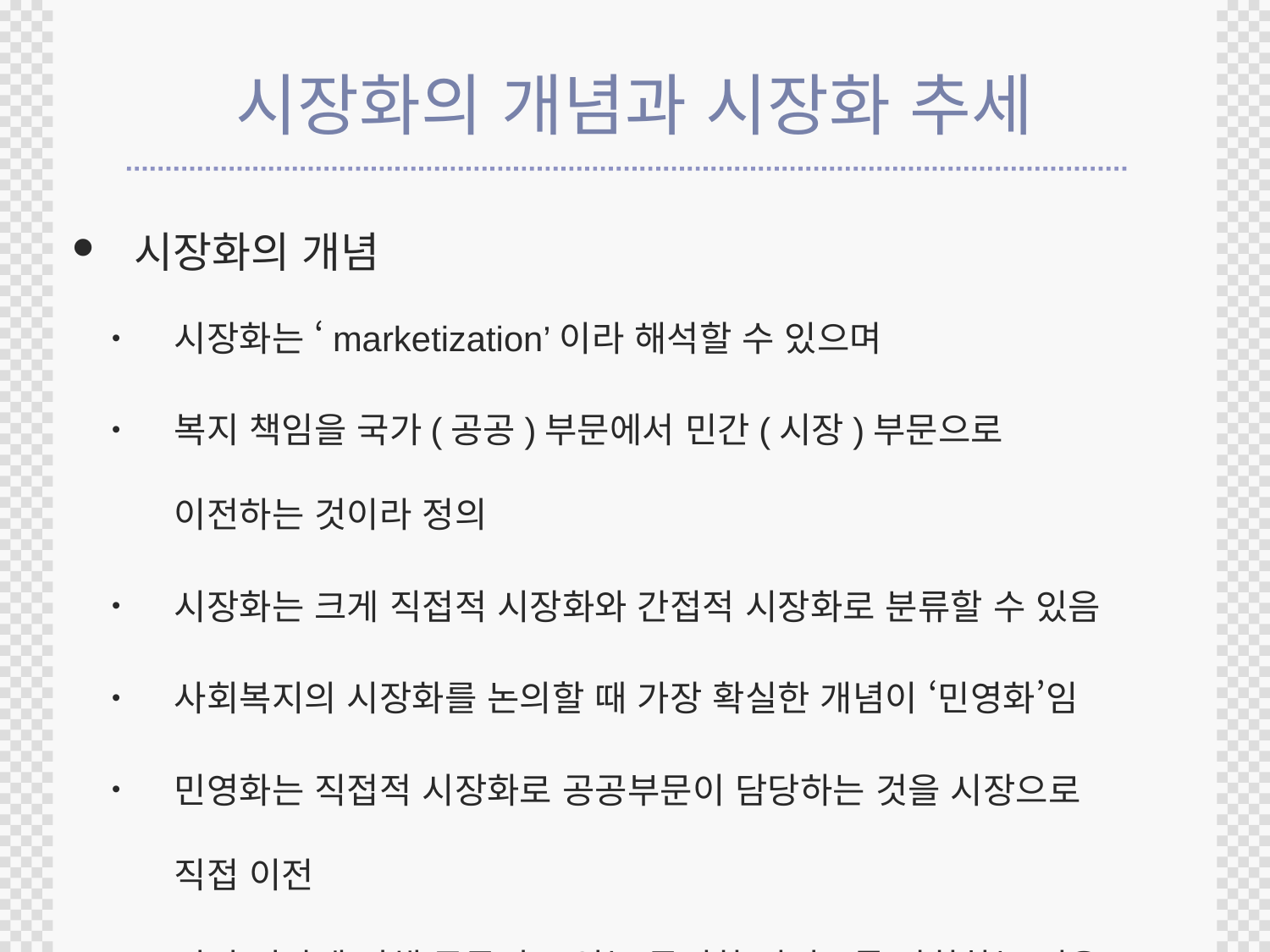

# 시장화의 개념과 시장화 추세
시장화의 개념
시장화는 ‘marketization’이라 해석할 수 있으며
복지 책임을 국가(공공)부문에서 민간(시장)부문으로 이전하는 것이라 정의
시장화는 크게 직접적 시장화와 간접적 시장화로 분류할 수 있음
사회복지의 시장화를 논의할 때 가장 확실한 개념이 ‘민영화’임
민영화는 직접적 시장화로 공공부문이 담당하는 것을 시장으로 직접 이전
이미 시장에 의해 공급되고 있는 급여화 서비스를 강화하는 것은 간접적 민영화임